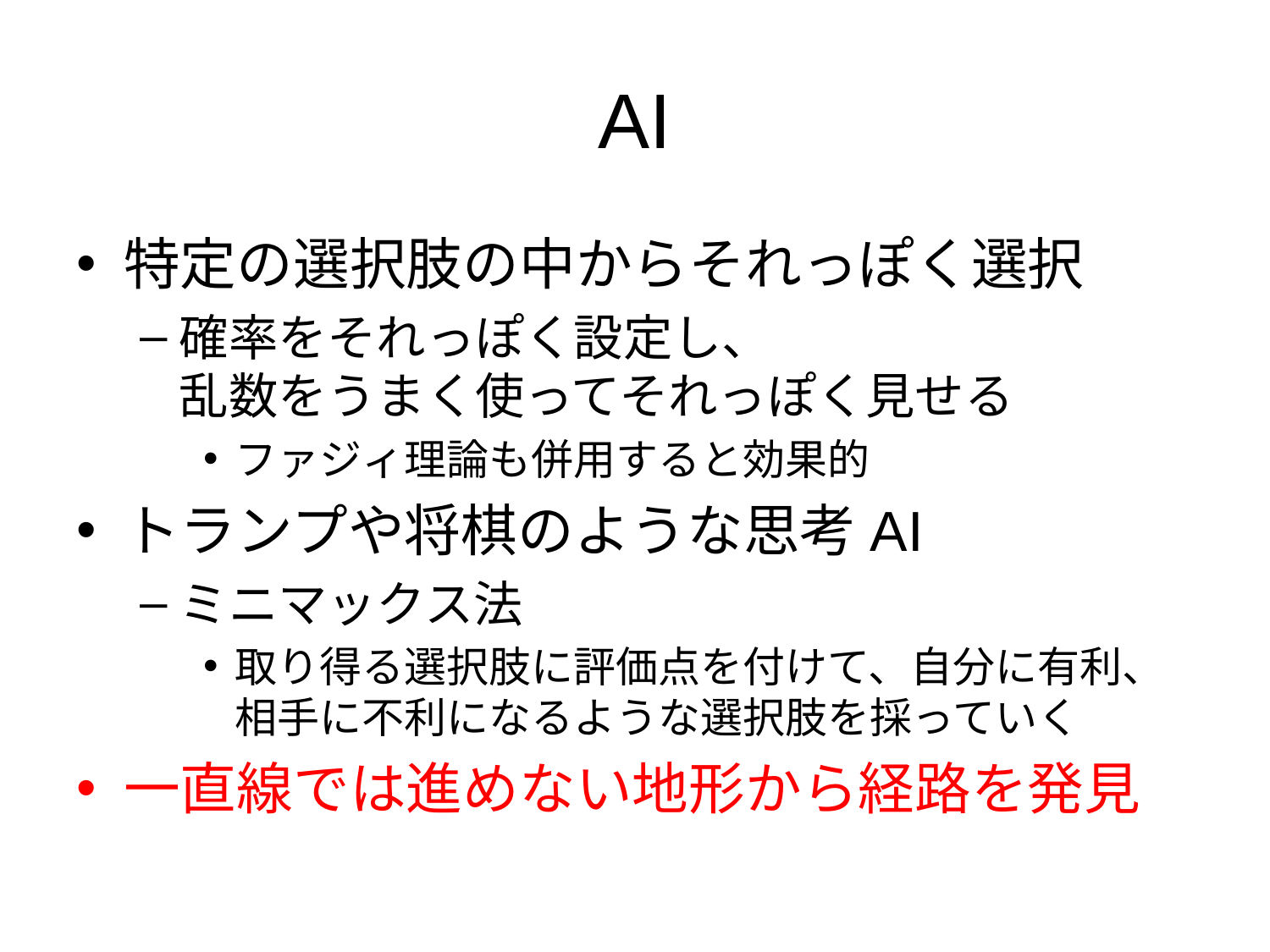

# AI
特定の選択肢の中からそれっぽく選択
確率をそれっぽく設定し、
乱数をうまく使ってそれっぽく見せる
ファジィ理論も併用すると効果的
トランプや将棋のような思考AI
ミニマックス法
取り得る選択肢に評価点を付けて、自分に有利、
相手に不利になるような選択肢を採っていく
一直線では進めない地形から経路を発見